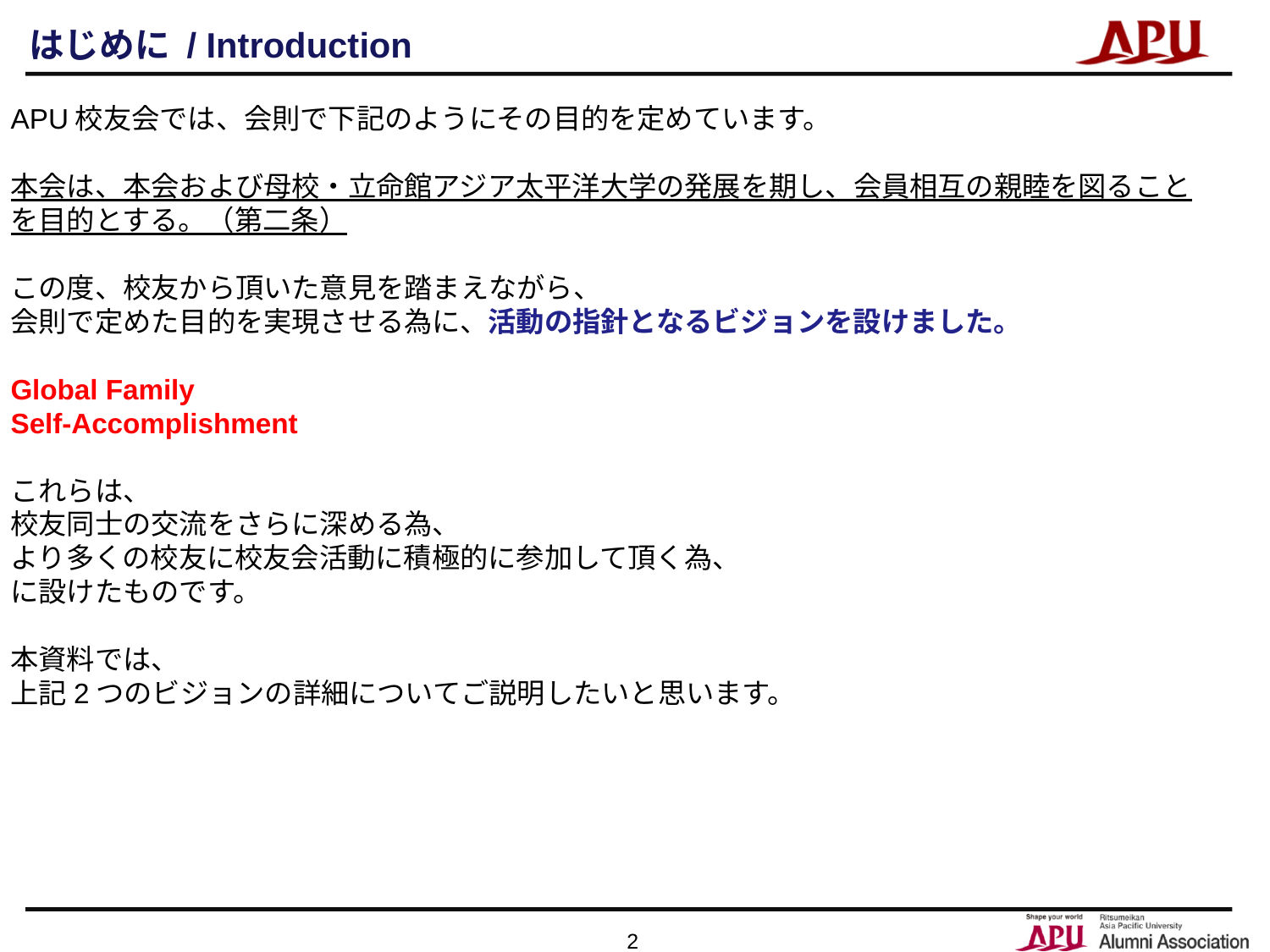

はじめに / Introduction

APU校友会では、会則で下記のようにその目的を定めています。

本会は、本会および母校・立命館アジア太平洋大学の発展を期し、会員相互の親睦を図ることを目的とする。（第二条）

この度、校友から頂いた意見を踏まえながら、
会則で定めた目的を実現させる為に、活動の指針となるビジョンを設けました。

Global Family
Self-Accomplishment

これらは、
校友同士の交流をさらに深める為、
より多くの校友に校友会活動に積極的に参加して頂く為、
に設けたものです。

本資料では、
上記2つのビジョンの詳細についてご説明したいと思います。

2